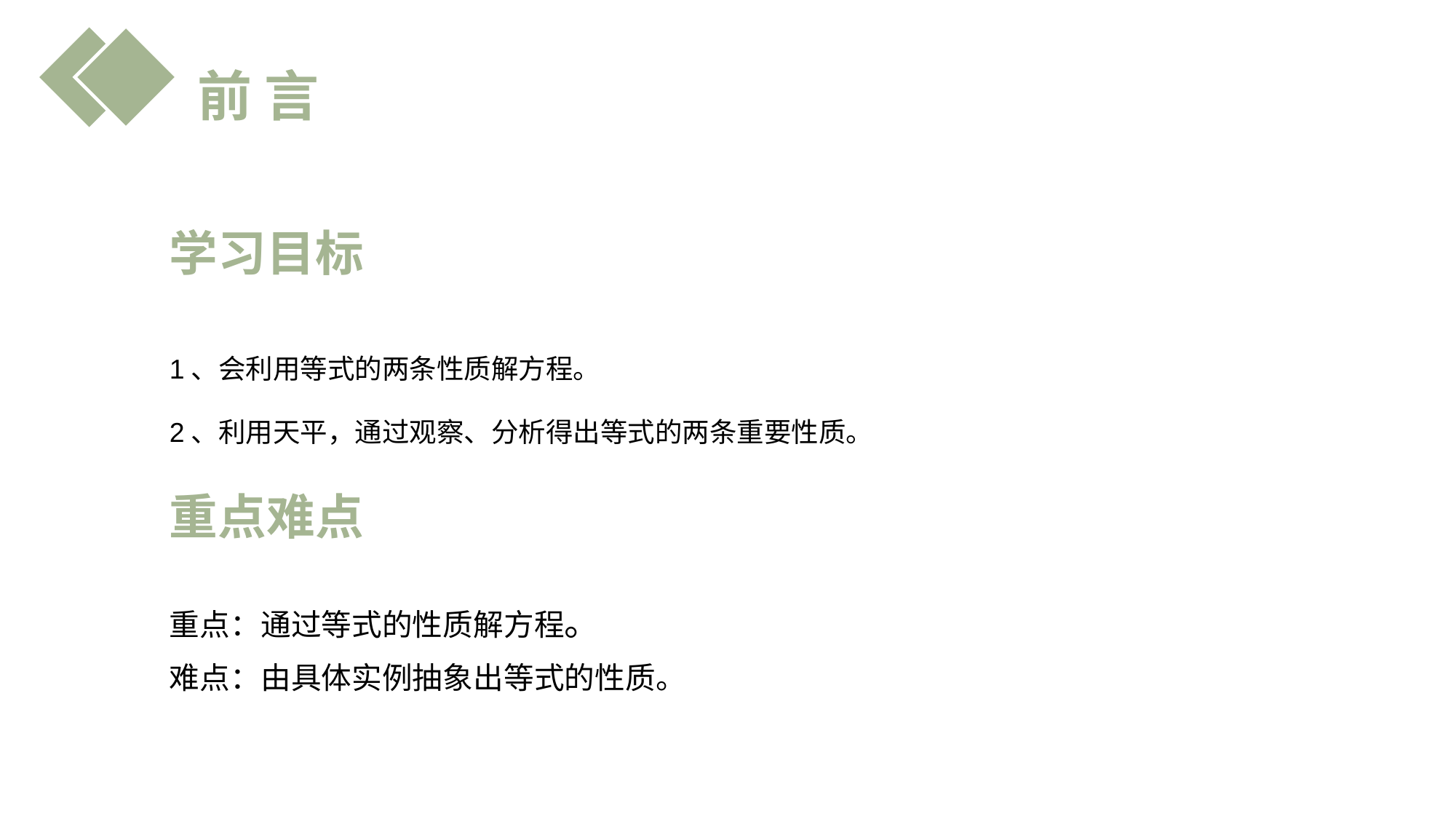

前 言
学习目标
1、会利用等式的两条性质解方程。
2、利用天平，通过观察、分析得出等式的两条重要性质。
重点难点
重点：通过等式的性质解方程。
难点：由具体实例抽象出等式的性质。